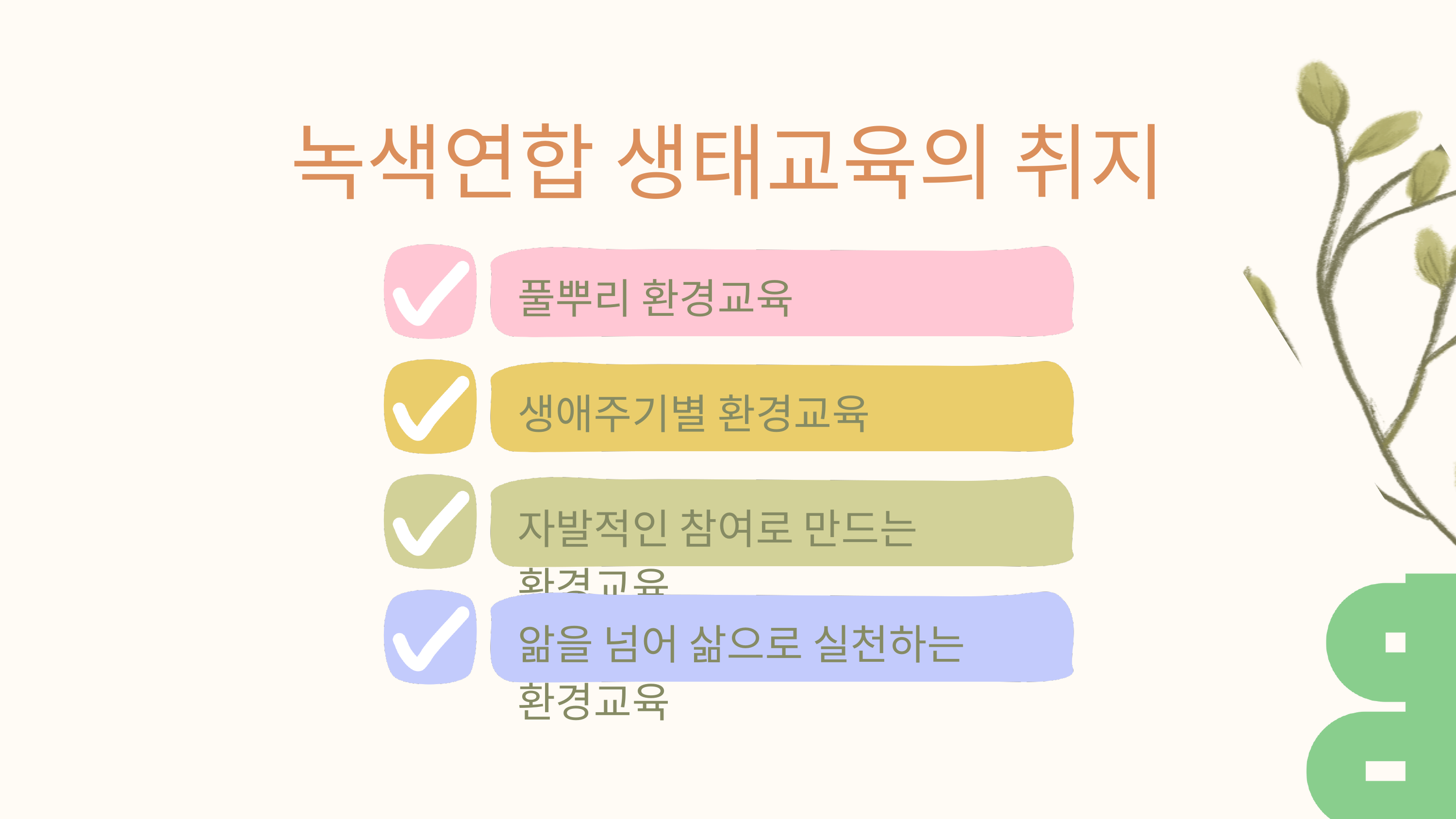

녹색연합 생태교육의 취지

풀뿌리 환경교육

생애주기별 환경교육

자발적인 참여로 만드는 환경교육

앎을 넘어 삶으로 실천하는 환경교육